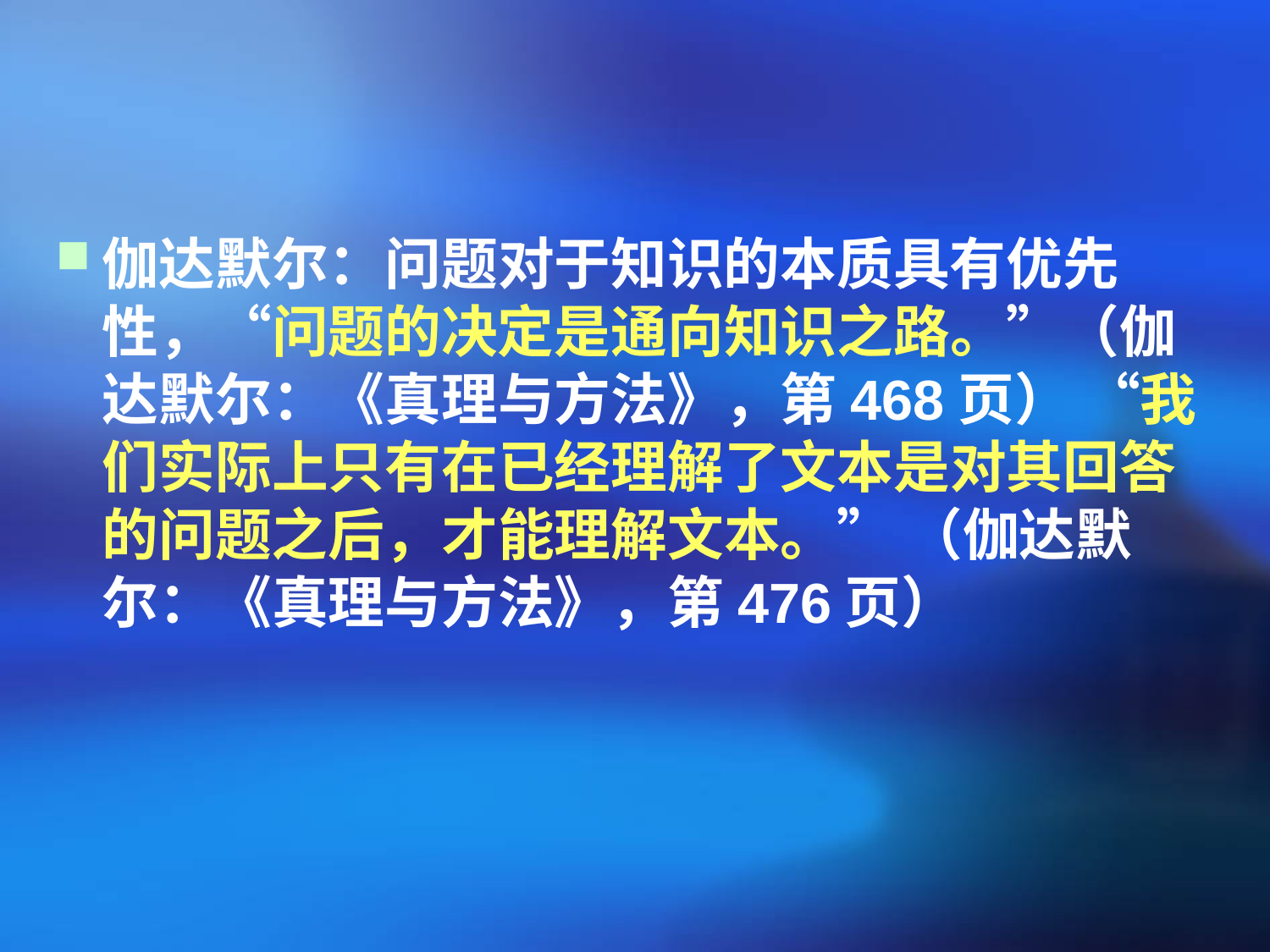

#
伽达默尔：问题对于知识的本质具有优先性，“问题的决定是通向知识之路。”（伽达默尔：《真理与方法》，第468页） “我们实际上只有在已经理解了文本是对其回答的问题之后，才能理解文本。” （伽达默尔：《真理与方法》，第476页）